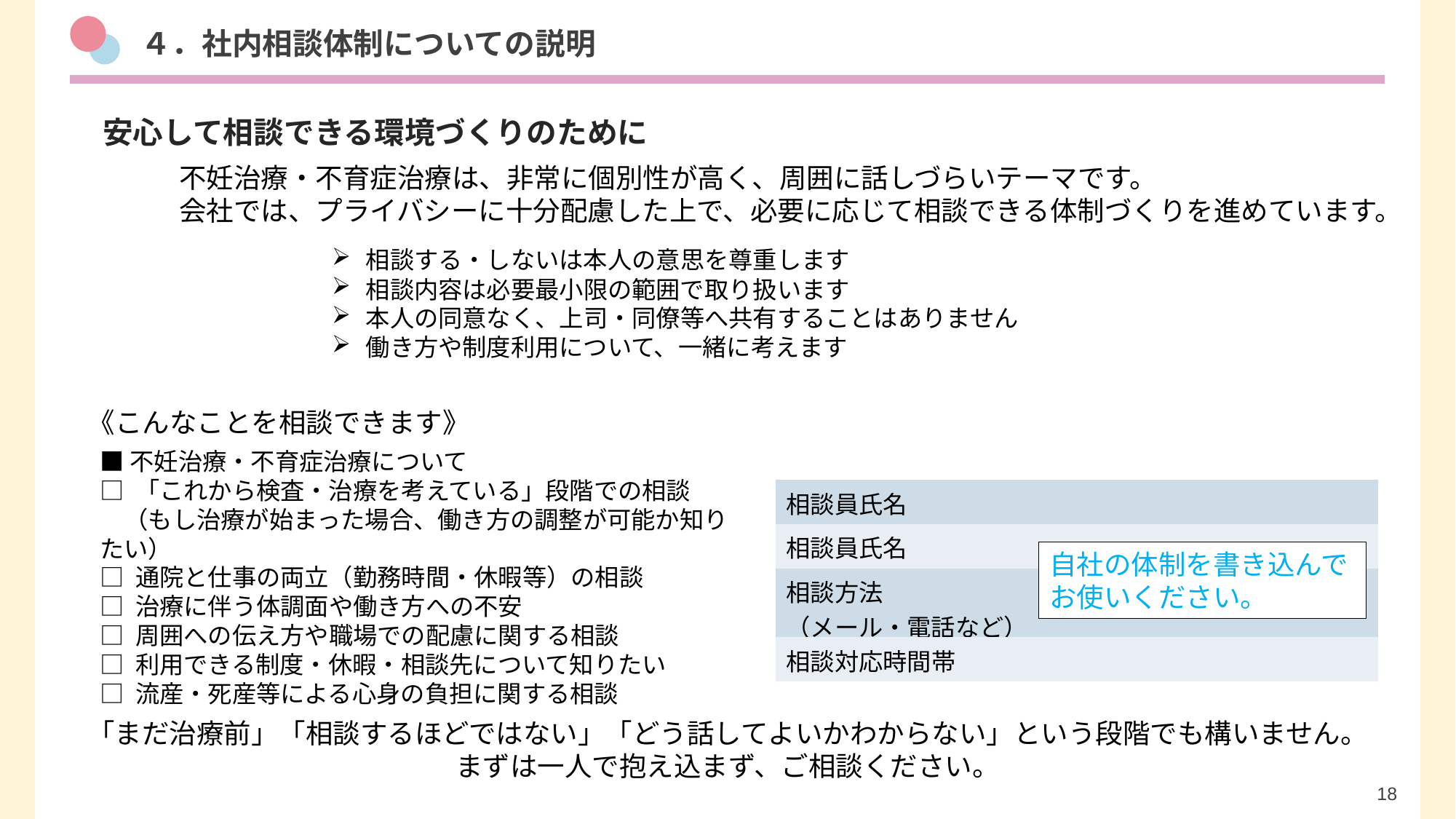

４．社内相談体制についての説明
安心して相談できる環境づくりのために
不妊治療・不育症治療は、非常に個別性が高く、周囲に話しづらいテーマです。
会社では、プライバシーに十分配慮した上で、必要に応じて相談できる体制づくりを進めています。
相談する・しないは本人の意思を尊重します
相談内容は必要最小限の範囲で取り扱います
本人の同意なく、上司・同僚等へ共有することはありません
働き方や制度利用について、一緒に考えます
《こんなことを相談できます》
■不妊治療・不育症治療について
□ 「これから検査・治療を考えている」段階での相談
　（もし治療が始まった場合、働き方の調整が可能か知りたい）
□ 通院と仕事の両立（勤務時間・休暇等）の相談
□ 治療に伴う体調面や働き方への不安
□ 周囲への伝え方や職場での配慮に関する相談
□ 利用できる制度・休暇・相談先について知りたい
□ 流産・死産等による心身の負担に関する相談
| 相談員氏名 |  |
| --- | --- |
| 相談員氏名 |  |
| 相談方法 （メール・電話など） |  |
| 相談対応時間帯 |  |
自社の体制を書き込んで
お使いください。
「まだ治療前」「相談するほどではない」「どう話してよいかわからない」という段階でも構いません。
まずは一人で抱え込まず、ご相談ください。